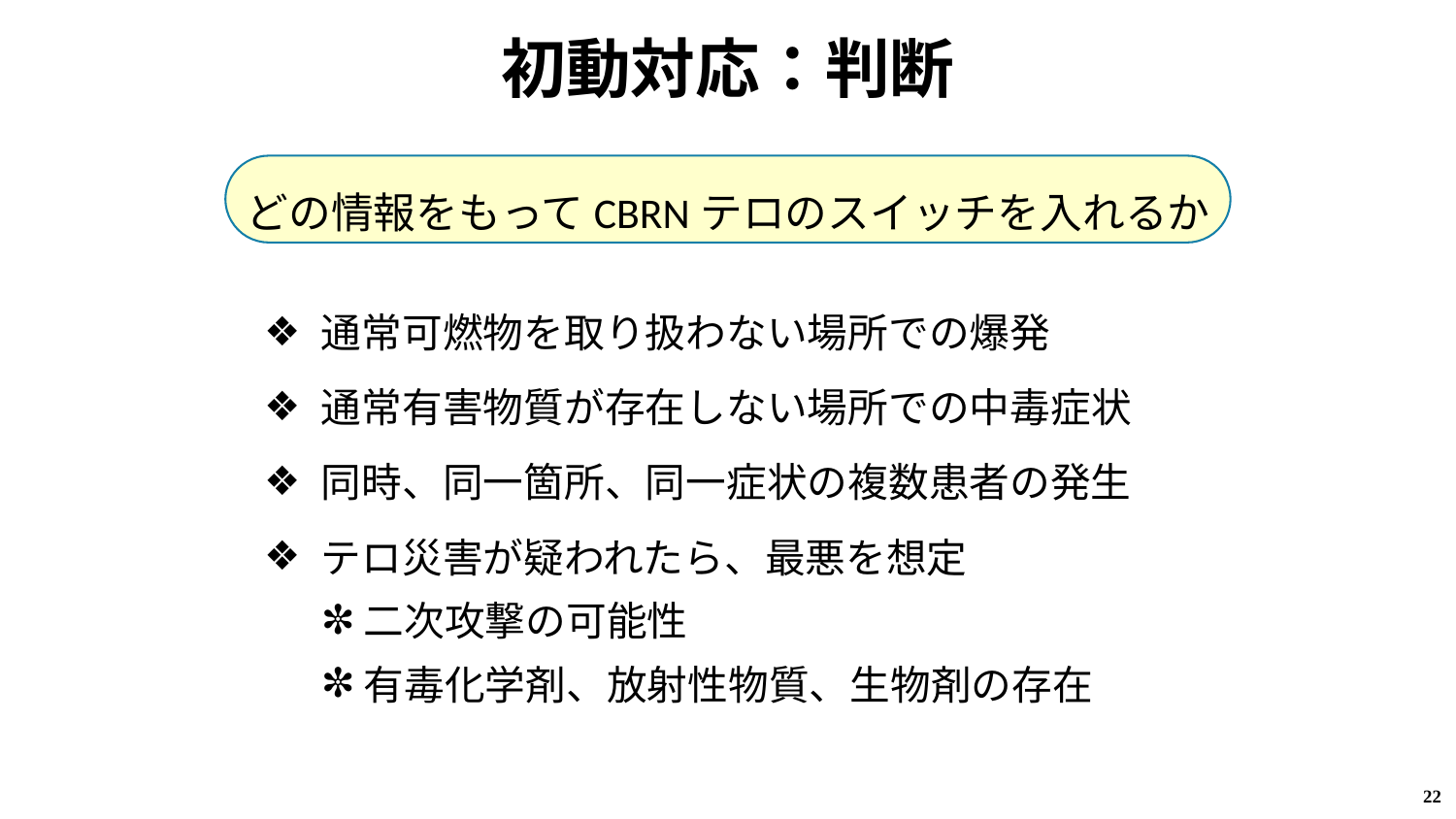

# 初動対応：判断
どの情報をもってCBRNテロのスイッチを入れるか

通常可燃物を取り扱わない場所での爆発
通常有害物質が存在しない場所での中毒症状
同時、同一箇所、同一症状の複数患者の発生
テロ災害が疑われたら、最悪を想定
二次攻撃の可能性
有毒化学剤、放射性物質、生物剤の存在

22